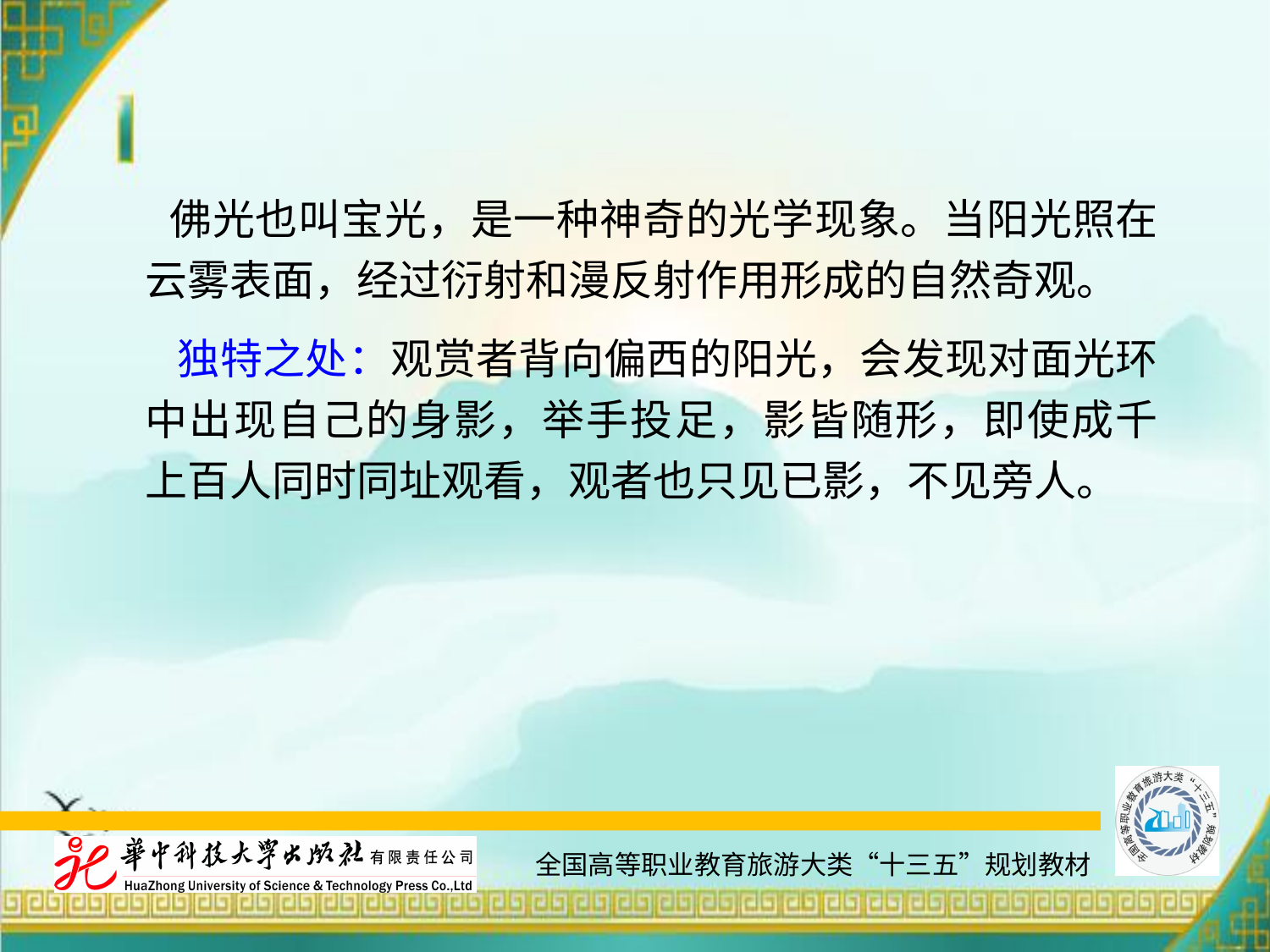

佛光也叫宝光，是一种神奇的光学现象。当阳光照在云雾表面，经过衍射和漫反射作用形成的自然奇观。
      独特之处：观赏者背向偏西的阳光，会发现对面光环中出现自己的身影，举手投足，影皆随形，即使成千上百人同时同址观看，观者也只见已影，不见旁人。